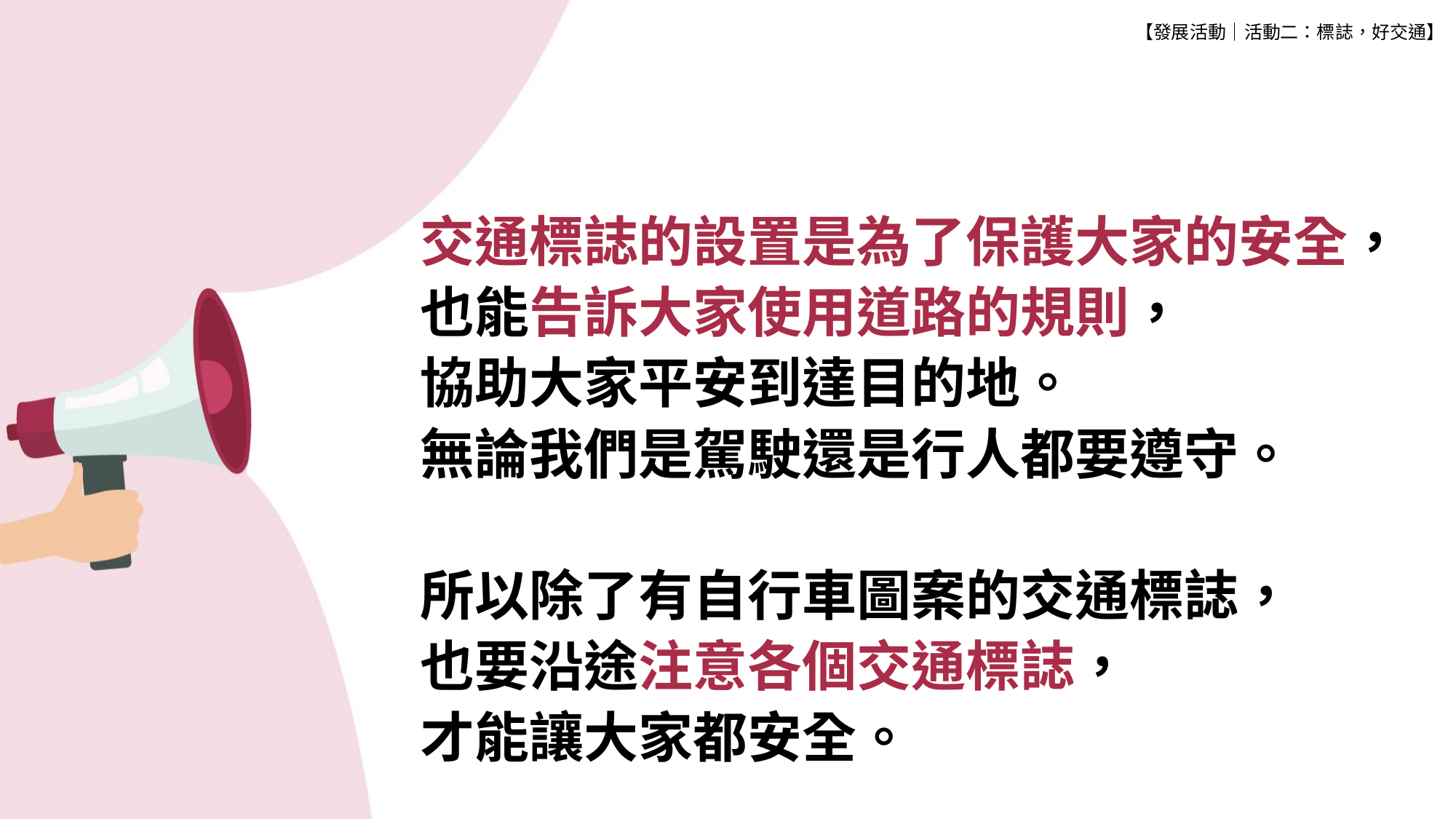

【發展活動│活動二：標誌，好交通】
交通標誌的設置是為了保護大家的安全，
也能告訴大家使用道路的規則，
協助大家平安到達目的地。
無論我們是駕駛還是行人都要遵守。

所以除了有自行車圖案的交通標誌，
也要沿途注意各個交通標誌，
才能讓大家都安全。